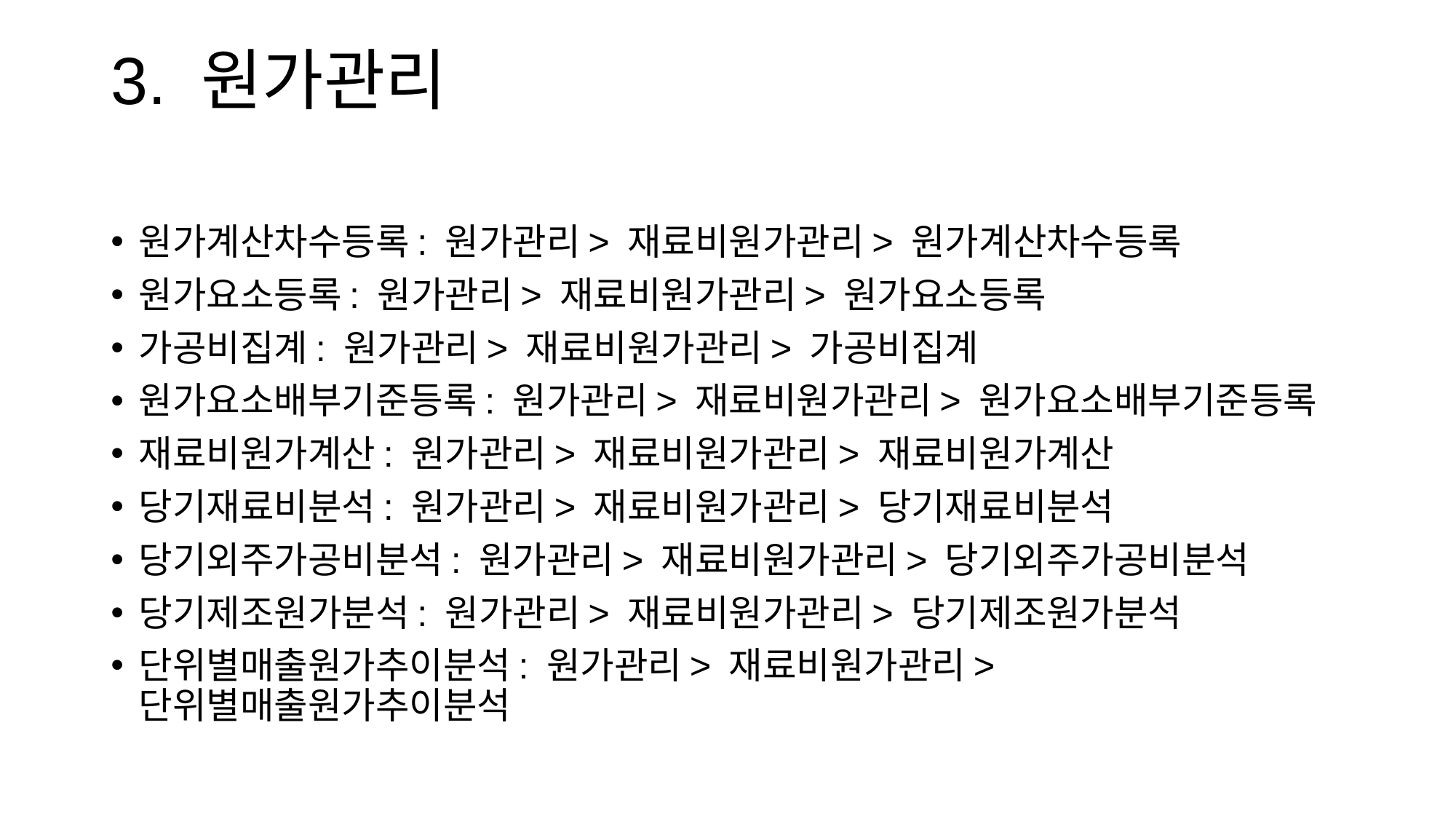

# 3. 원가관리
원가계산차수등록: 원가관리> 재료비원가관리> 원가계산차수등록
원가요소등록: 원가관리> 재료비원가관리> 원가요소등록
가공비집계: 원가관리> 재료비원가관리> 가공비집계
원가요소배부기준등록: 원가관리> 재료비원가관리> 원가요소배부기준등록
재료비원가계산: 원가관리> 재료비원가관리> 재료비원가계산
당기재료비분석: 원가관리> 재료비원가관리> 당기재료비분석
당기외주가공비분석: 원가관리> 재료비원가관리> 당기외주가공비분석
당기제조원가분석: 원가관리> 재료비원가관리> 당기제조원가분석
단위별매출원가추이분석: 원가관리> 재료비원가관리> 단위별매출원가추이분석